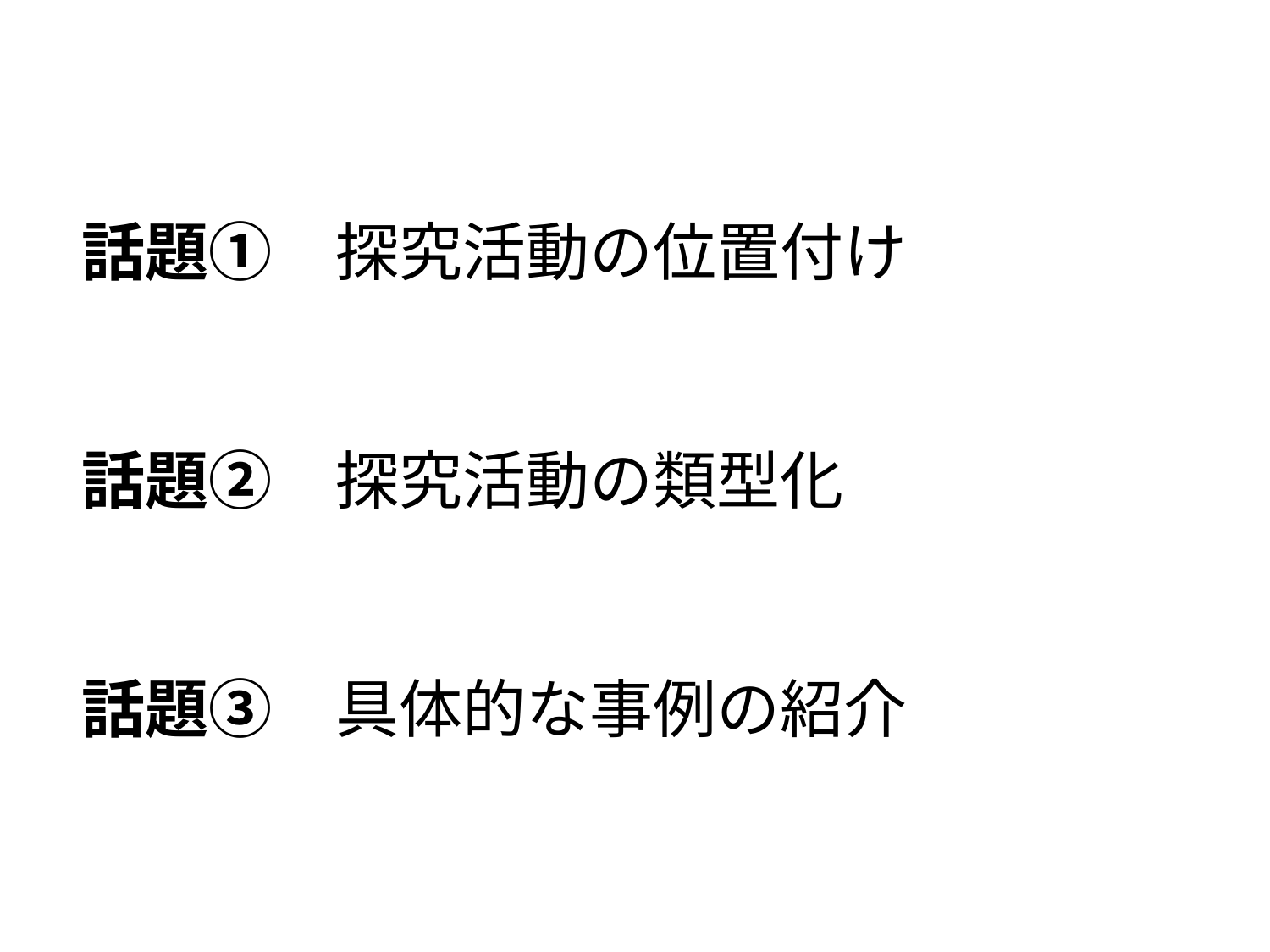

話題①　探究活動の位置付け

話題②　探究活動の類型化

話題③　具体的な事例の紹介